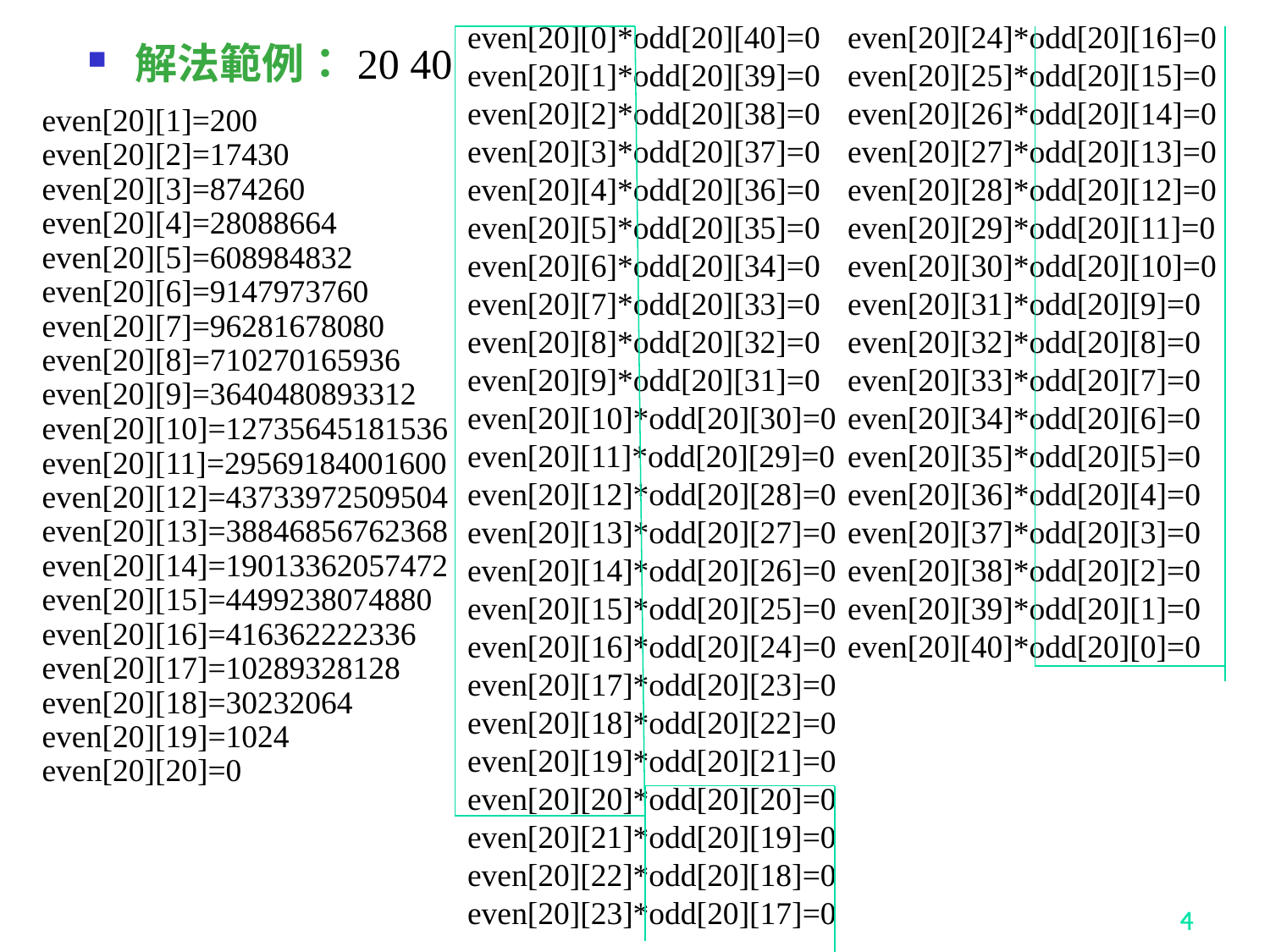

even[20][0]*odd[20][40]=0
even[20][1]*odd[20][39]=0
even[20][2]*odd[20][38]=0
even[20][3]*odd[20][37]=0
even[20][4]*odd[20][36]=0
even[20][5]*odd[20][35]=0
even[20][6]*odd[20][34]=0
even[20][7]*odd[20][33]=0
even[20][8]*odd[20][32]=0
even[20][9]*odd[20][31]=0
even[20][10]*odd[20][30]=0
even[20][11]*odd[20][29]=0
even[20][12]*odd[20][28]=0
even[20][13]*odd[20][27]=0
even[20][14]*odd[20][26]=0
even[20][15]*odd[20][25]=0
even[20][16]*odd[20][24]=0
even[20][17]*odd[20][23]=0
even[20][18]*odd[20][22]=0
even[20][19]*odd[20][21]=0
even[20][20]*odd[20][20]=0
even[20][21]*odd[20][19]=0
even[20][22]*odd[20][18]=0
even[20][23]*odd[20][17]=0

even[20][24]*odd[20][16]=0
even[20][25]*odd[20][15]=0
even[20][26]*odd[20][14]=0
even[20][27]*odd[20][13]=0
even[20][28]*odd[20][12]=0
even[20][29]*odd[20][11]=0
even[20][30]*odd[20][10]=0
even[20][31]*odd[20][9]=0
even[20][32]*odd[20][8]=0
even[20][33]*odd[20][7]=0
even[20][34]*odd[20][6]=0
even[20][35]*odd[20][5]=0
even[20][36]*odd[20][4]=0
even[20][37]*odd[20][3]=0
even[20][38]*odd[20][2]=0
even[20][39]*odd[20][1]=0
even[20][40]*odd[20][0]=0

解法範例：20 40

even[20][1]=200
even[20][2]=17430
even[20][3]=874260
even[20][4]=28088664
even[20][5]=608984832
even[20][6]=9147973760
even[20][7]=96281678080
even[20][8]=710270165936
even[20][9]=3640480893312
even[20][10]=12735645181536
even[20][11]=29569184001600
even[20][12]=43733972509504
even[20][13]=38846856762368
even[20][14]=19013362057472
even[20][15]=4499238074880
even[20][16]=416362222336
even[20][17]=10289328128
even[20][18]=30232064
even[20][19]=1024
even[20][20]=0

4